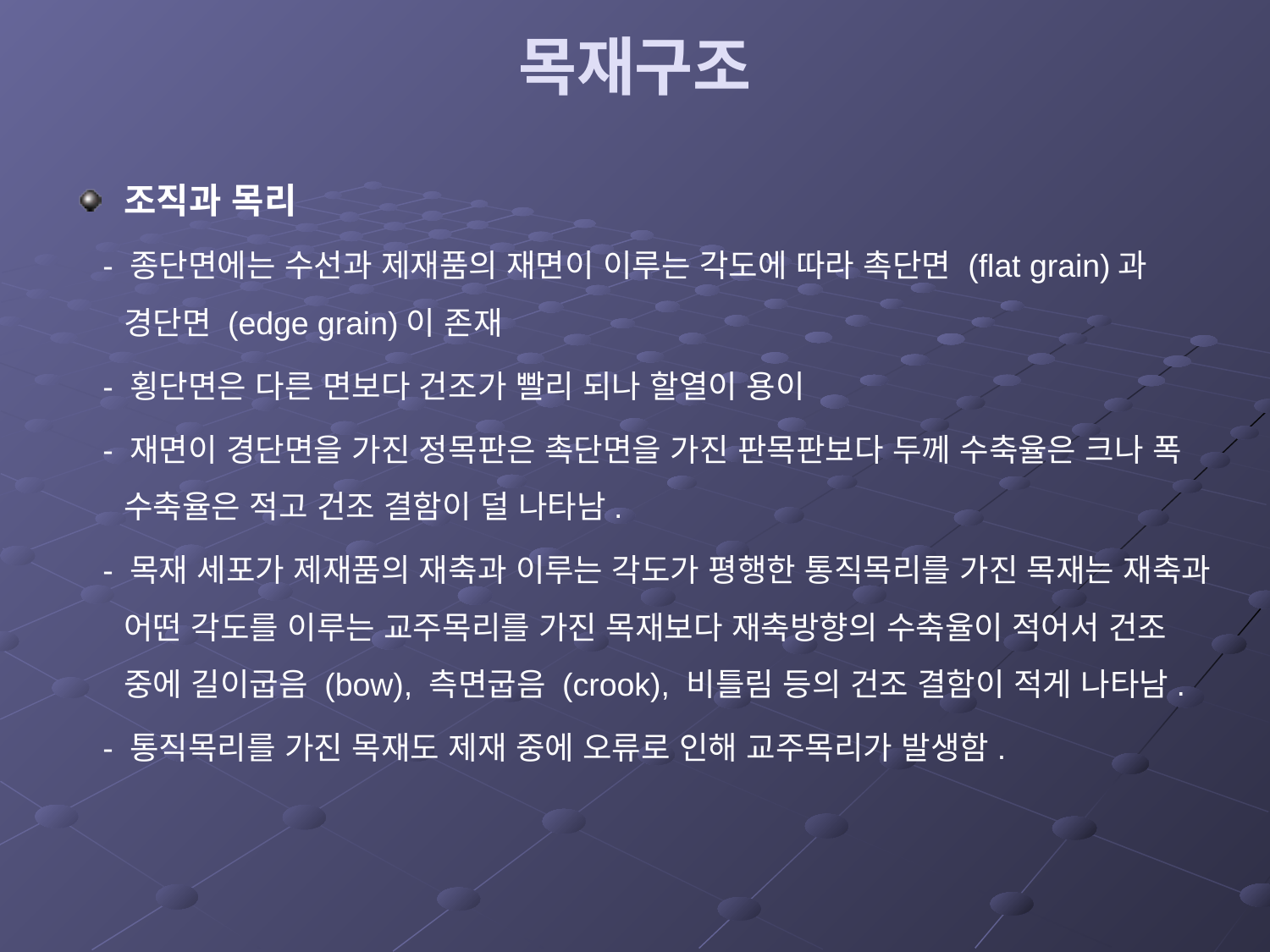

# 목재구조
조직과 목리
   - 종단면에는 수선과 제재품의 재면이 이루는 각도에 따라 촉단면 (flat grain)과 경단면 (edge grain)이 존재
   - 횡단면은 다른 면보다 건조가 빨리 되나 할열이 용이
   - 재면이 경단면을 가진 정목판은 촉단면을 가진 판목판보다 두께 수축율은 크나 폭 수축율은 적고 건조 결함이 덜 나타남.
   - 목재 세포가 제재품의 재축과 이루는 각도가 평행한 통직목리를 가진 목재는 재축과 어떤 각도를 이루는 교주목리를 가진 목재보다 재축방향의 수축율이 적어서 건조 중에 길이굽음 (bow), 측면굽음 (crook), 비틀림 등의 건조 결함이 적게 나타남.
   - 통직목리를 가진 목재도 제재 중에 오류로 인해 교주목리가 발생함.